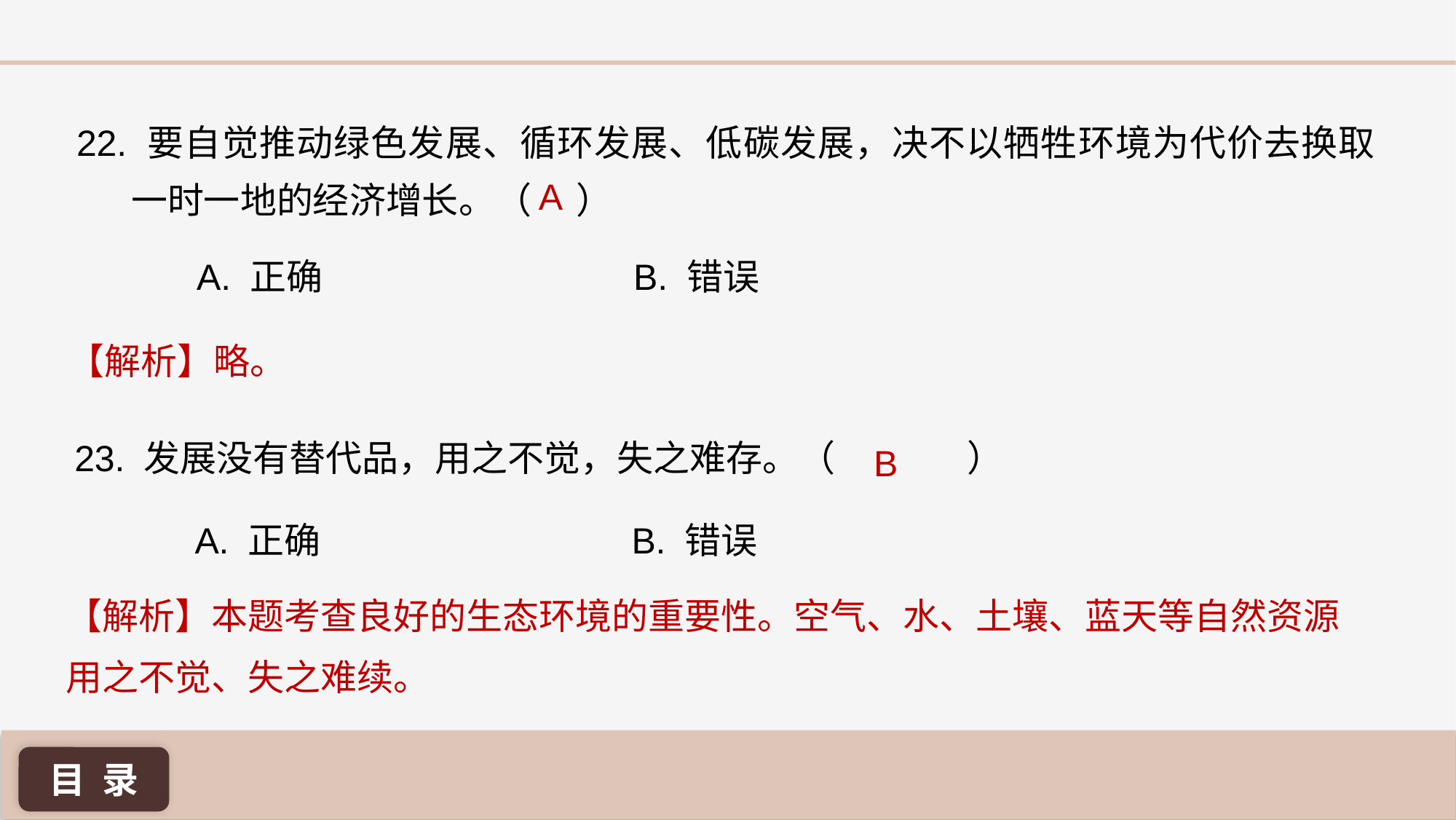

22. 要自觉推动绿色发展、循环发展、低碳发展，决不以牺牲环境为代价去换取一时一地的经济增长。（ 	 ）
A
A. 正确 			B. 错误
【解析】略。
23. 发展没有替代品，用之不觉，失之难存。（	         ）
B
A. 正确 			B. 错误
【解析】本题考查良好的生态环境的重要性。空气、水、土壤、蓝天等自然资源用之不觉、失之难续。